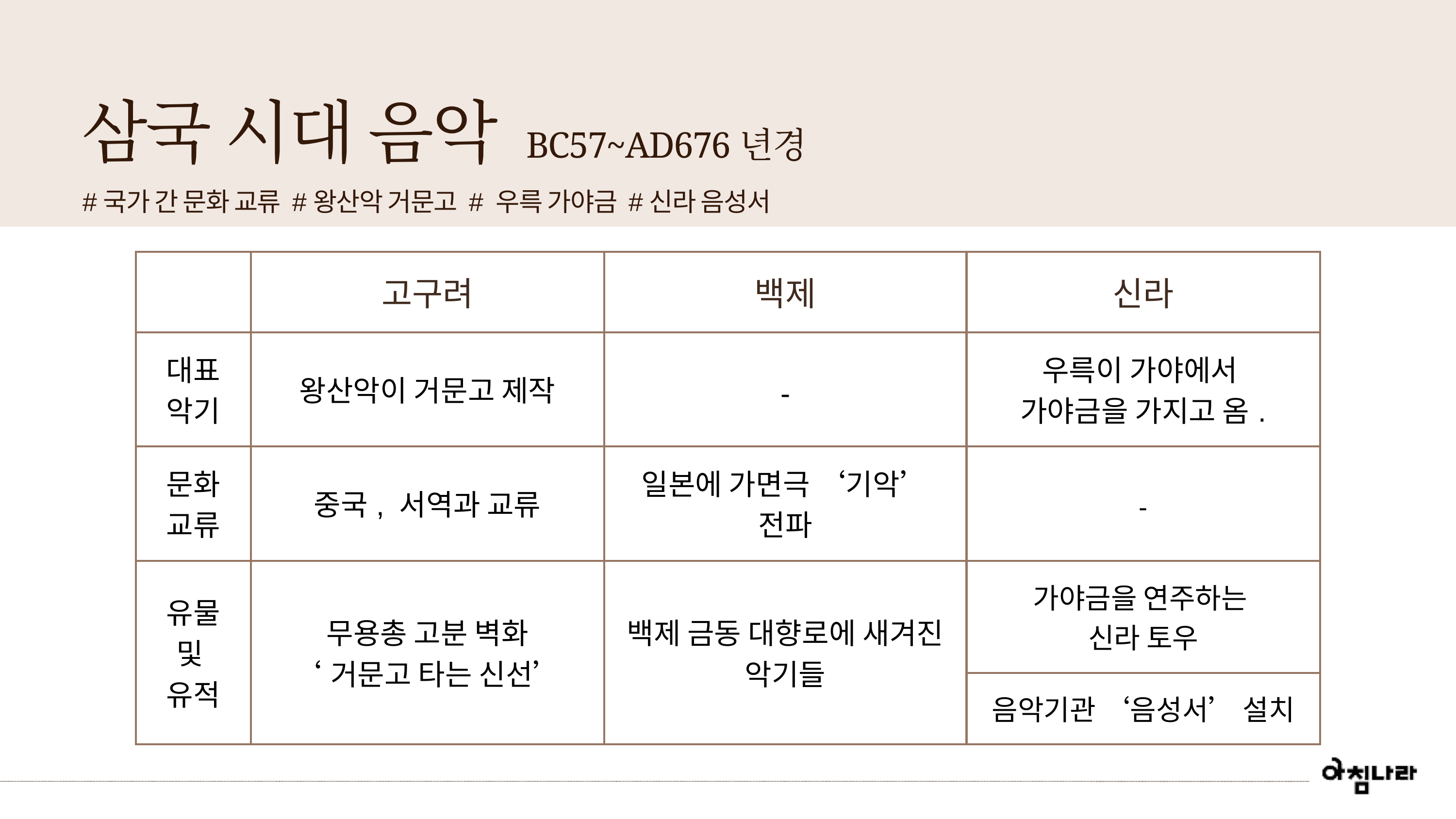

삼국 시대 음악
BC57~AD676년경

#국가 간 문화 교류 #왕산악 거문고 # 우륵 가야금 #신라 음성서

|  | 고구려 | 백제 | 신라 |
| --- | --- | --- | --- |
| 대표 악기 | 왕산악이 거문고 제작 | - | 우륵이 가야에서 가야금을 가지고 옴. |
| 문화 교류 | 중국, 서역과 교류 | 일본에 가면극 ‘기악’ 전파 | - |
| 유물 및 유적 | 무용총 고분 벽화 ‘거문고 타는 신선’ | 백제 금동 대향로에 새겨진 악기들 | 가야금을 연주하는 신라 토우 |
| 유물 및 유적 | 무용총 고분 벽화 ‘거문고 타는 신선’ | 백제 금동 대향로에 새겨진 악기들 | 음악기관 ‘음성서’ 설치 |